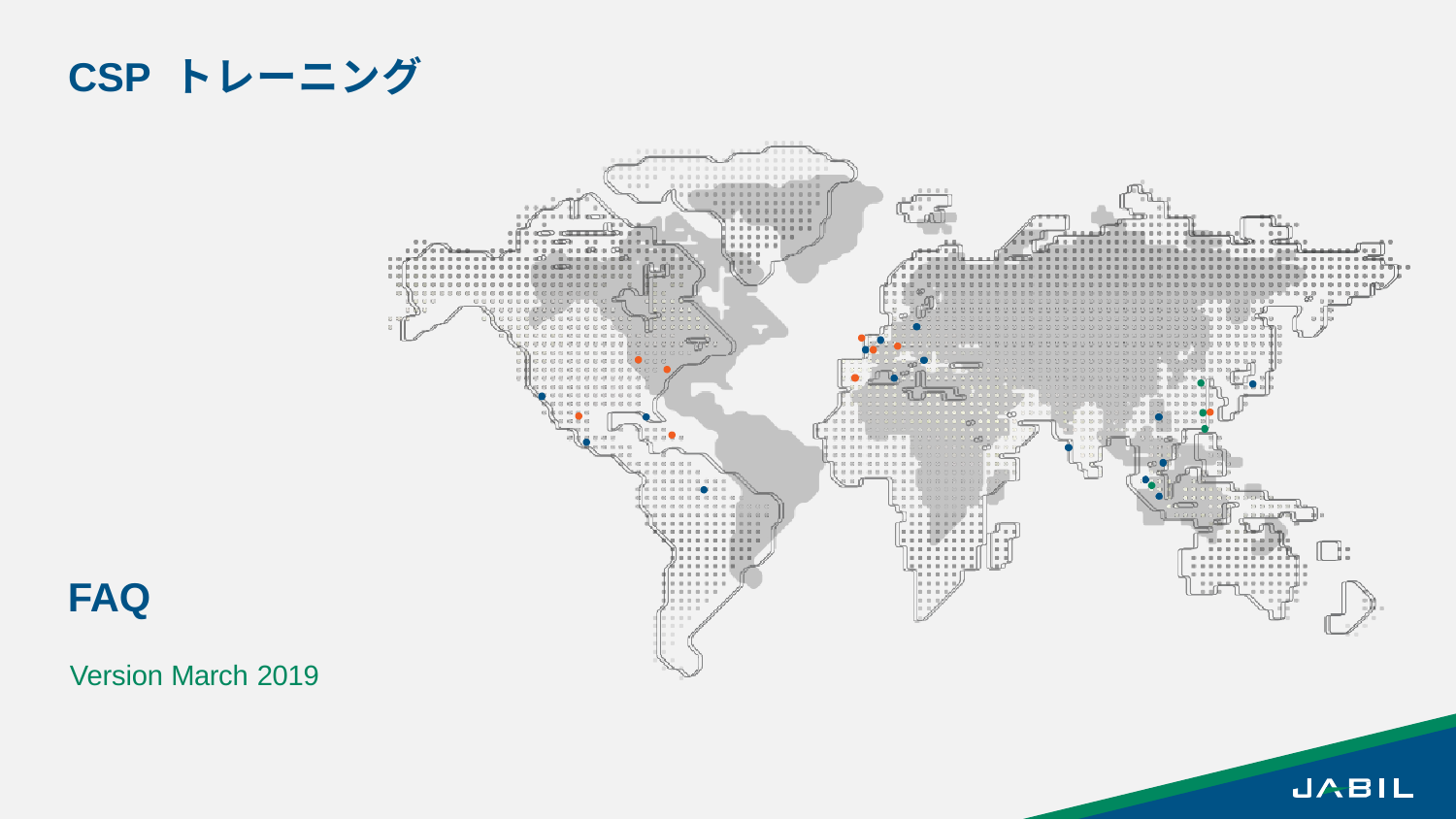

# CSP トレーニング

FAQ
Version March 2019

1